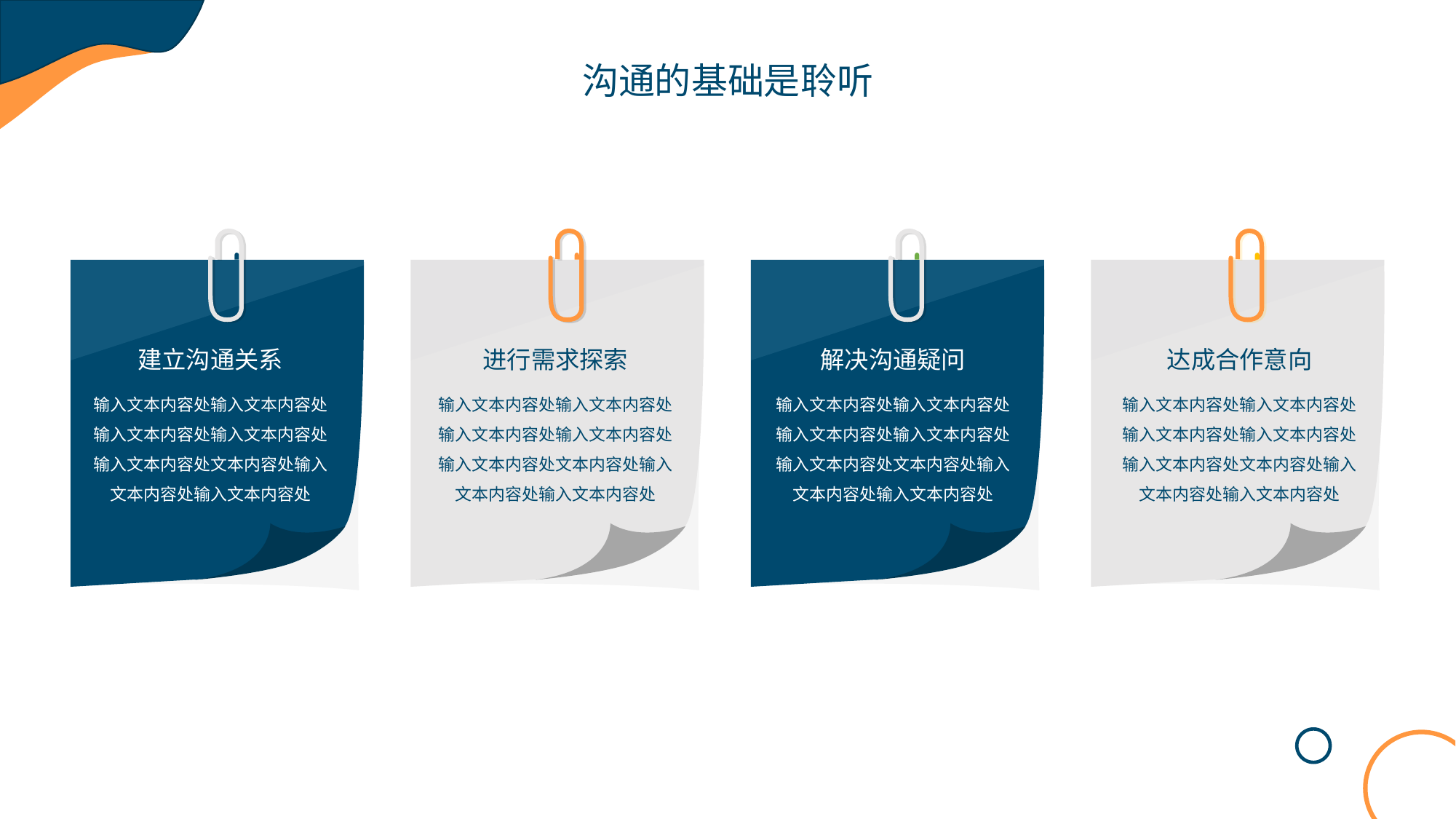

沟通的基础是聆听

建立沟通关系
进行需求探索
解决沟通疑问
达成合作意向
输入文本内容处输入文本内容处输入文本内容处输入文本内容处输入文本内容处文本内容处输入文本内容处输入文本内容处
输入文本内容处输入文本内容处输入文本内容处输入文本内容处输入文本内容处文本内容处输入文本内容处输入文本内容处
输入文本内容处输入文本内容处输入文本内容处输入文本内容处输入文本内容处文本内容处输入文本内容处输入文本内容处
输入文本内容处输入文本内容处输入文本内容处输入文本内容处输入文本内容处文本内容处输入文本内容处输入文本内容处